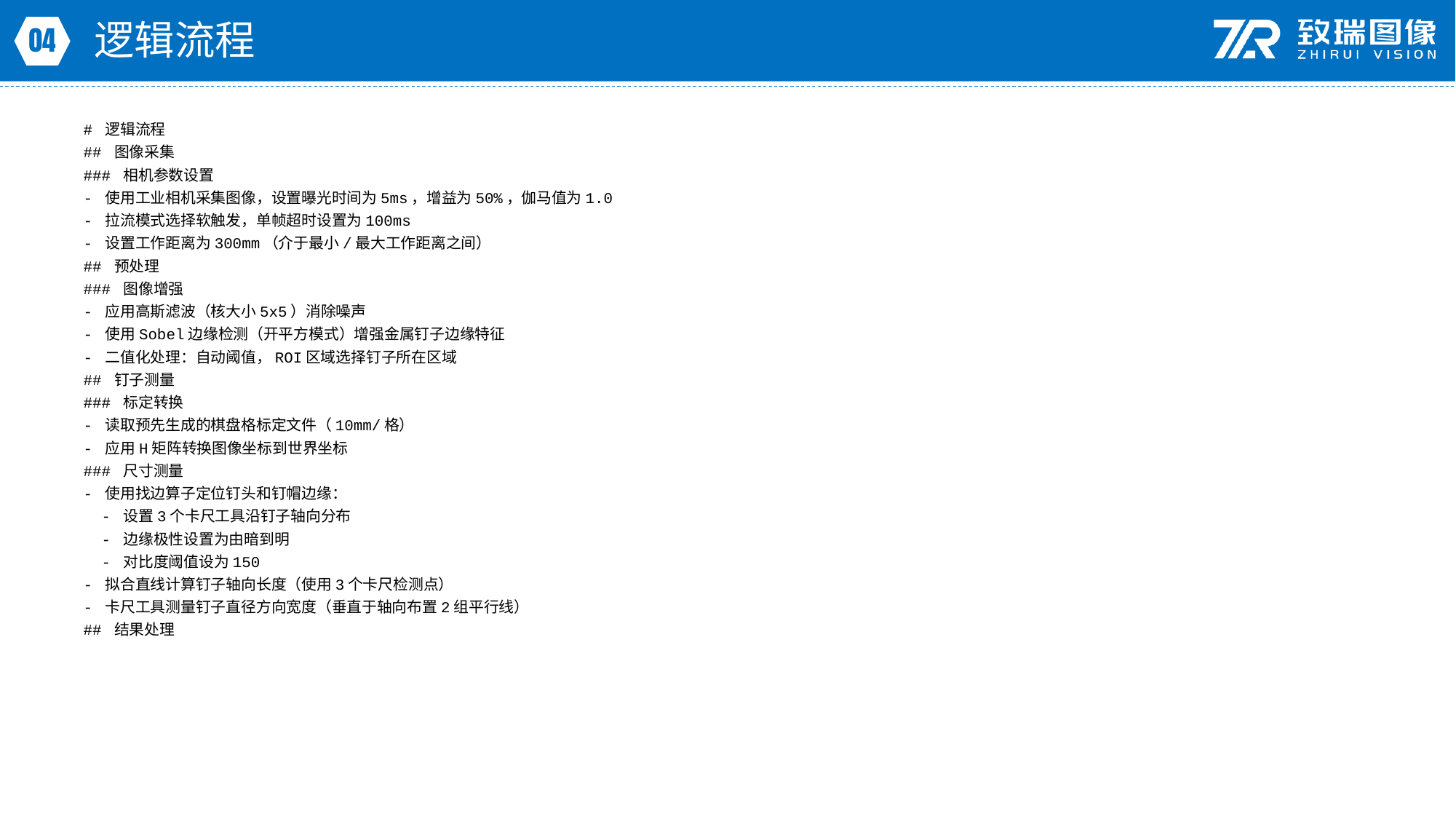

逻辑流程
04

# 逻辑流程
## 图像采集
### 相机参数设置
- 使用工业相机采集图像，设置曝光时间为5ms，增益为50%，伽马值为1.0
- 拉流模式选择软触发，单帧超时设置为100ms
- 设置工作距离为300mm（介于最小/最大工作距离之间）
## 预处理
### 图像增强
- 应用高斯滤波（核大小5x5）消除噪声
- 使用Sobel边缘检测（开平方模式）增强金属钉子边缘特征
- 二值化处理：自动阈值，ROI区域选择钉子所在区域
## 钉子测量
### 标定转换
- 读取预先生成的棋盘格标定文件（10mm/格）
- 应用H矩阵转换图像坐标到世界坐标
### 尺寸测量
- 使用找边算子定位钉头和钉帽边缘：
  - 设置3个卡尺工具沿钉子轴向分布
  - 边缘极性设置为由暗到明
  - 对比度阈值设为150
- 拟合直线计算钉子轴向长度（使用3个卡尺检测点）
- 卡尺工具测量钉子直径方向宽度（垂直于轴向布置2组平行线）
## 结果处理